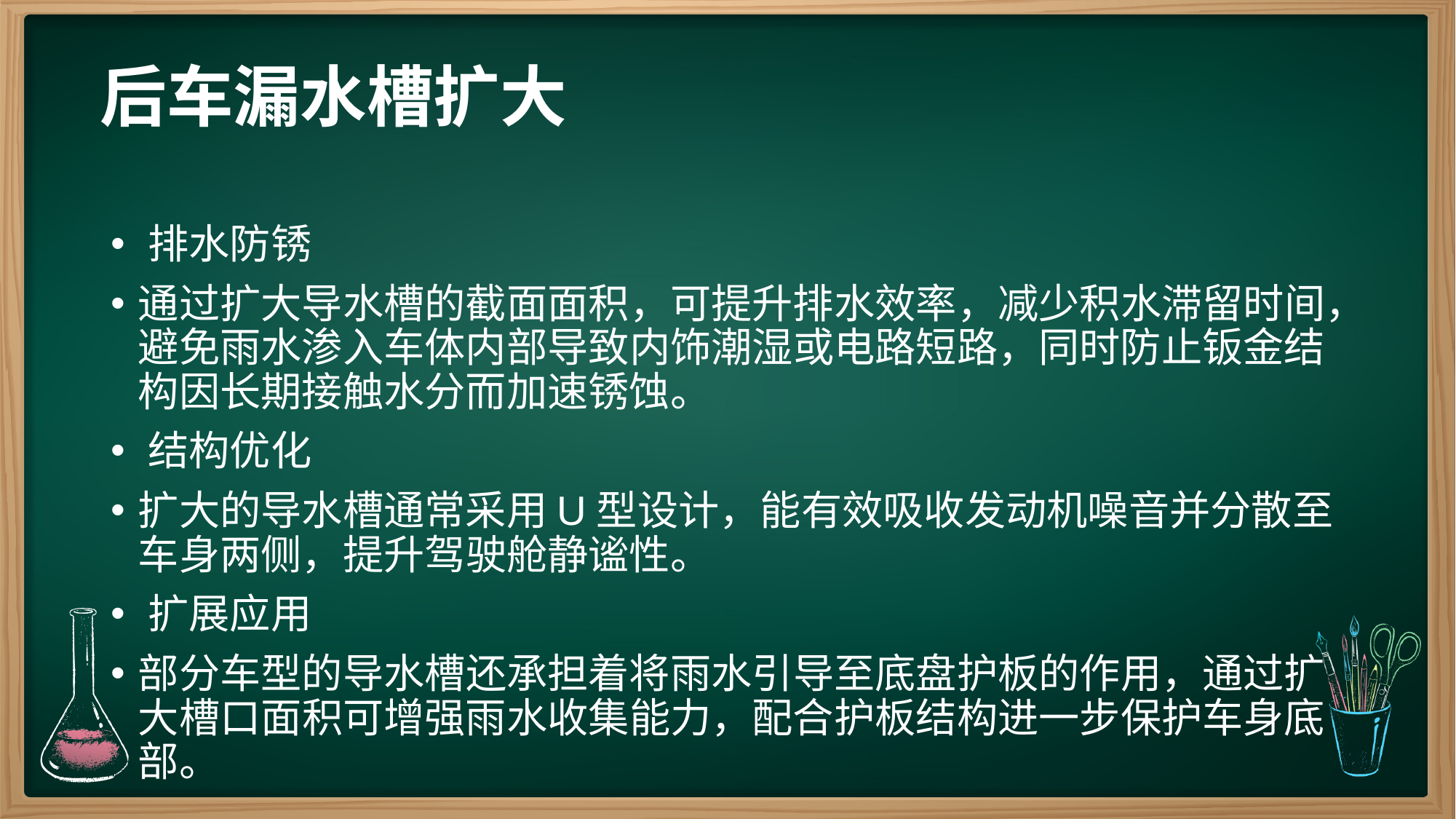

# 后车漏水槽扩大
‌排水防锈‌
通过扩大导水槽的截面面积，可提升排水效率，减少积水滞留时间，避免雨水渗入车体内部导致内饰潮湿或电路短路，同时防止钣金结构因长期接触水分而加速锈蚀。 ‌
‌结构优化‌
扩大的导水槽通常采用U型设计，能有效吸收发动机噪音并分散至车身两侧，提升驾驶舱静谧性。 ‌
‌扩展应用‌
部分车型的导水槽还承担着将雨水引导至底盘护板的作用，通过扩大槽口面积可增强雨水收集能力，配合护板结构进一步保护车身底部。 ‌